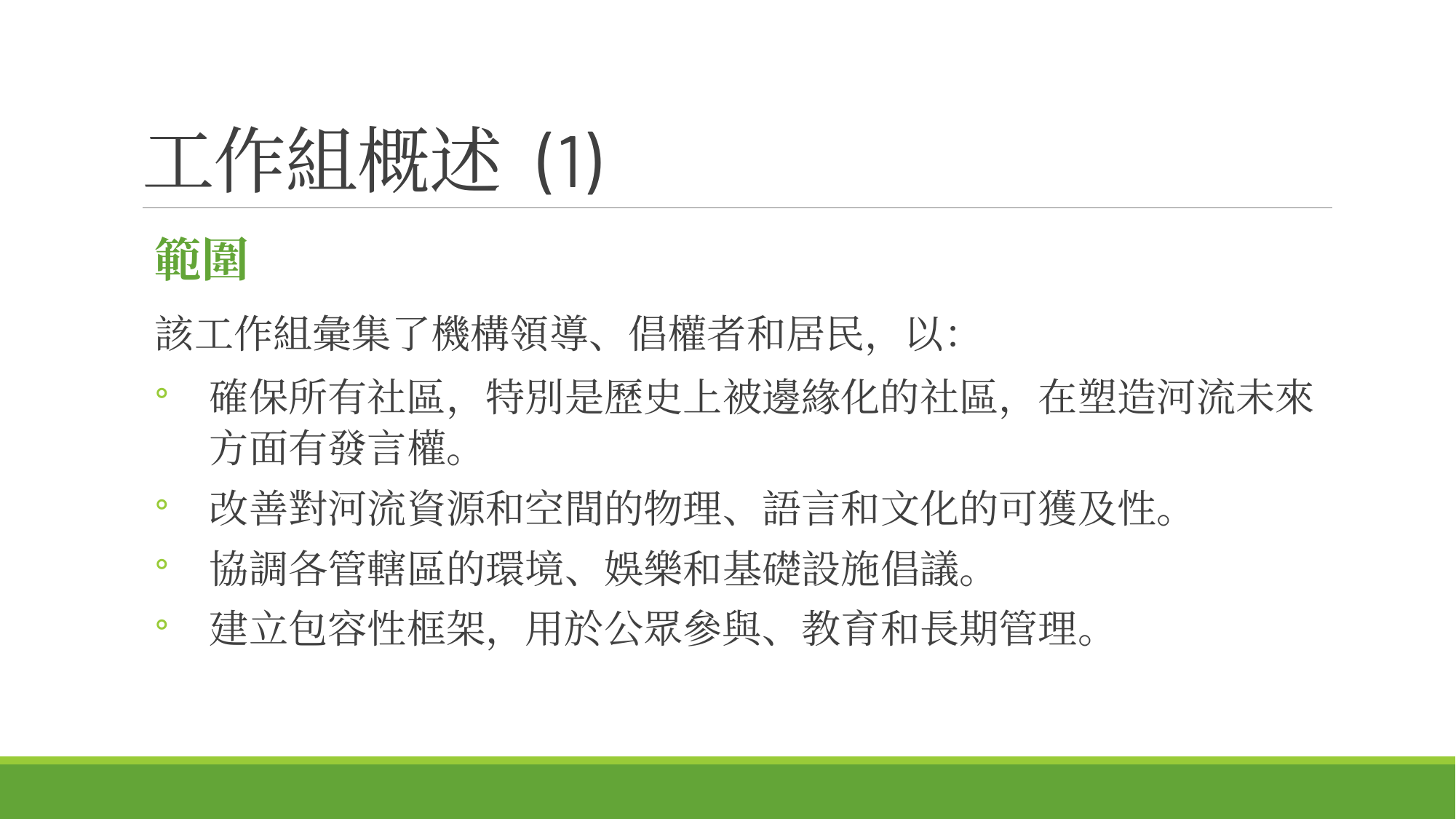

# 工作組概述 (1)
範圍
該工作組彙集了機構領導、倡權者和居民，以：
確保所有社區，特別是歷史上被邊緣化的社區，在塑造河流未來方面有發言權。
改善對河流資源和空間的物理、語言和文化的可獲及性。
協調各管轄區的環境、娛樂和基礎設施倡議。
建立包容性框架，用於公眾參與、教育和長期管理。